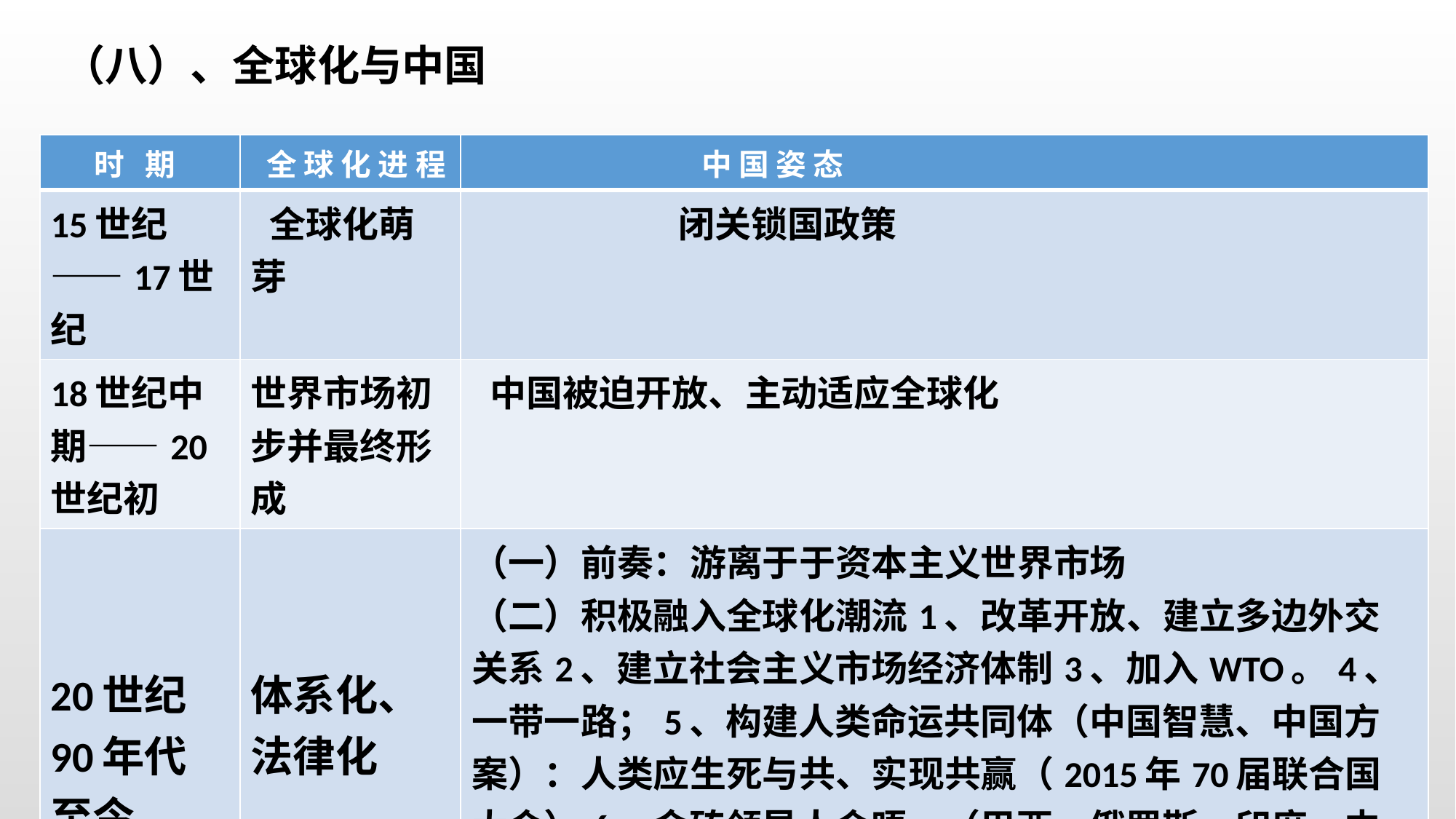

（八）、全球化与中国

| 时 期 | 全 球 化 进 程 | 中 国 姿 态 |
| --- | --- | --- |
| 15世纪——17世纪 | 全球化萌芽 | 闭关锁国政策 |
| 18世纪中期——20世纪初 | 世界市场初步并最终形成 | 中国被迫开放、主动适应全球化 |
| 20世纪90年代至今 | 体系化、法律化 | （一）前奏：游离于于资本主义世界市场 （二）积极融入全球化潮流1、改革开放、建立多边外交关系2、建立社会主义市场经济体制3、加入WTO。4、一带一路；5、构建人类命运共同体（中国智慧、中国方案）：人类应生死与共、实现共赢（2015年70届联合国大会）6、金砖领导人会晤、（巴西、俄罗斯、印度、中国）：2001经济协调增长7、二十国集团领导人峰会（1999美中等国发起旨在应对全球金融危机重建国际金融新秩序）8、亚信峰会会议（亚洲相互协作与信任措施）9、亚太经合组织（1989成立、1991中国加入）10、上海合作组织(2001中国与周边国家的关系)11、博鳌亚洲论坛 |